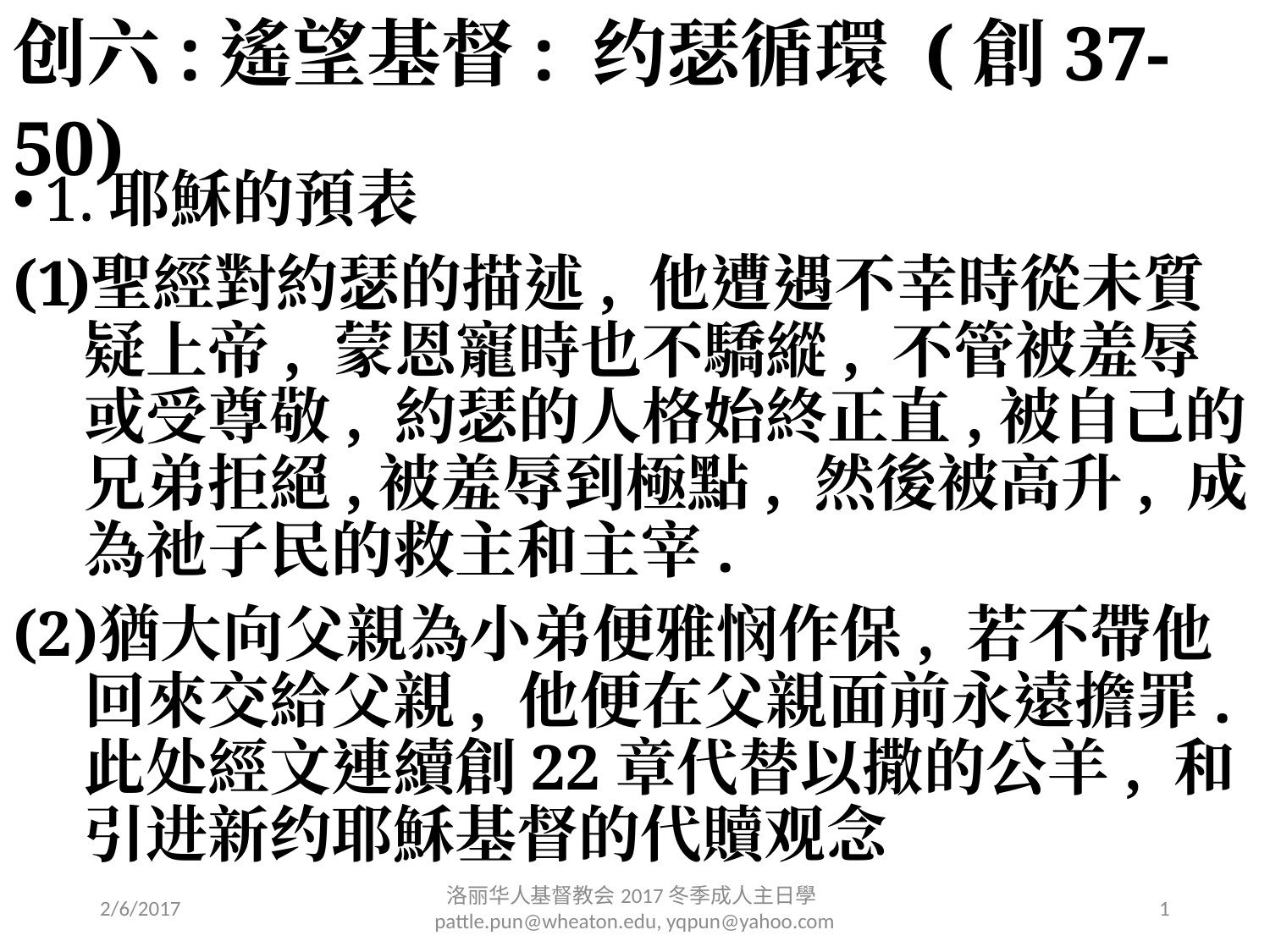

# 创六:遙望基督: 约瑟循環 (創37-50)
1.耶穌的預表
聖經對約瑟的描述, 他遭遇不幸時從未質疑上帝, 蒙恩寵時也不驕縱, 不管被羞辱或受尊敬, 約瑟的人格始終正直,被自己的兄弟拒絕,被羞辱到極點, 然後被高升, 成為祂子民的救主和主宰.
猶大向父親為小弟便雅悯作保, 若不帶他回來交給父親, 他便在父親面前永遠擔罪. 此处經文連續創22章代替以撒的公羊, 和引进新约耶穌基督的代贖观念

2/6/2017
洛丽华⼈基督教会2017冬季成⼈主⽇學  pattle.pun@wheaton.edu, yqpun@yahoo.com
1